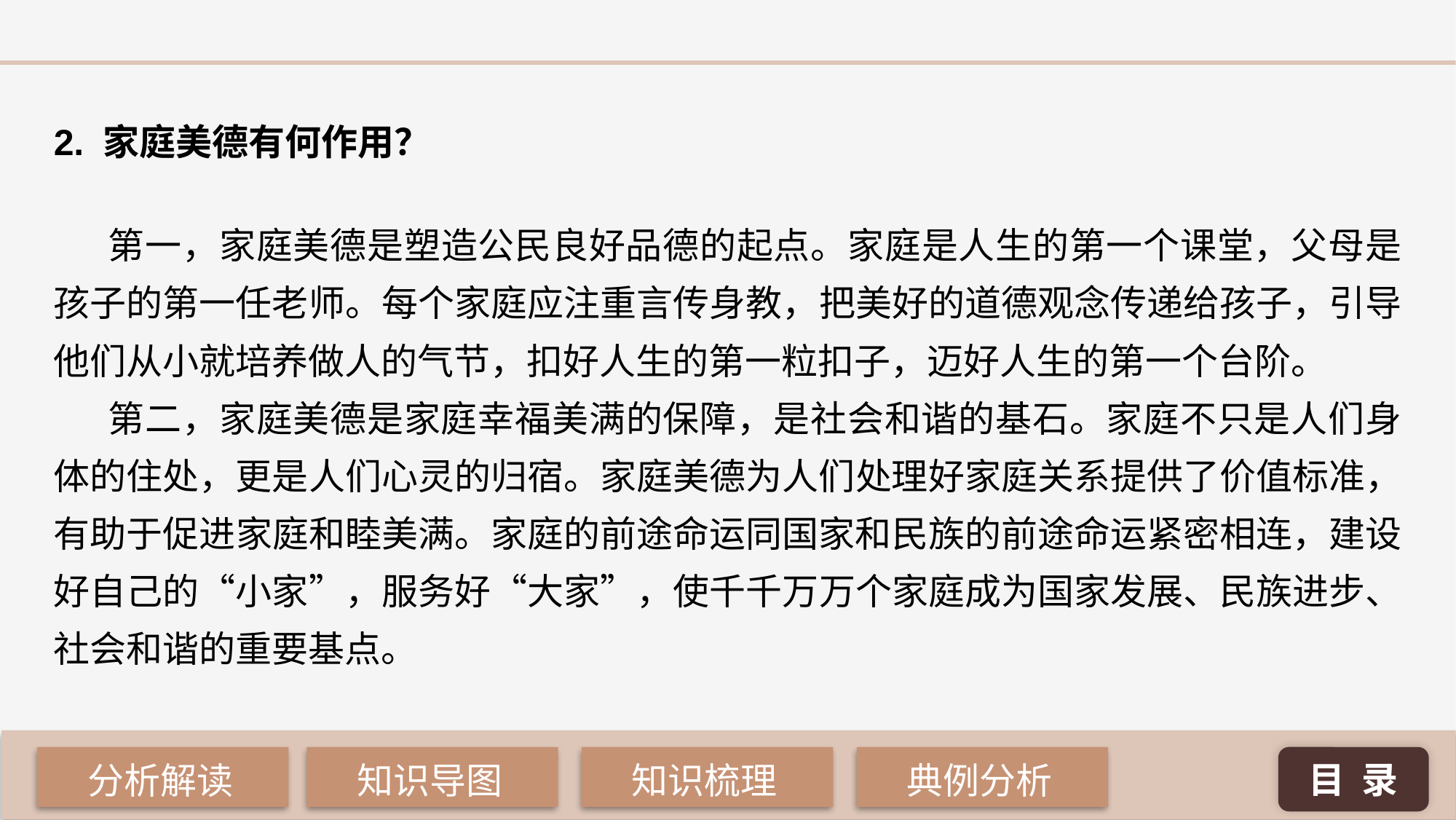

2. 家庭美德有何作用？
第一，家庭美德是塑造公民良好品德的起点。家庭是人生的第一个课堂，父母是孩子的第一任老师。每个家庭应注重言传身教，把美好的道德观念传递给孩子，引导他们从小就培养做人的气节，扣好人生的第一粒扣子，迈好人生的第一个台阶。
第二，家庭美德是家庭幸福美满的保障，是社会和谐的基石。家庭不只是人们身体的住处，更是人们心灵的归宿。家庭美德为人们处理好家庭关系提供了价值标准，有助于促进家庭和睦美满。家庭的前途命运同国家和民族的前途命运紧密相连，建设好自己的“小家”，服务好“大家”，使千千万万个家庭成为国家发展、民族进步、社会和谐的重要基点。